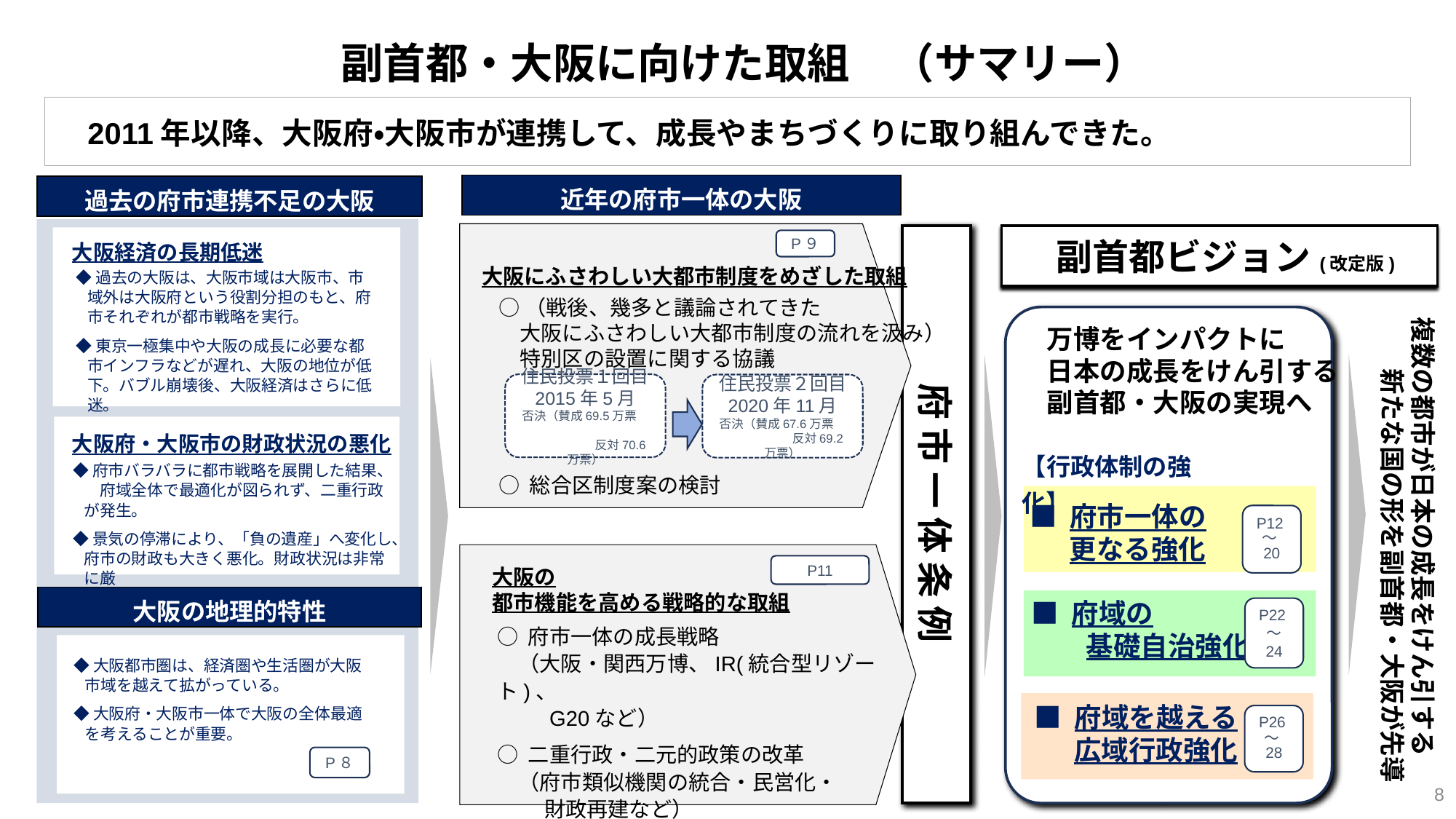

副首都・大阪に向けた取組　（サマリー）

2011年以降、大阪府・大阪市が連携して、成長やまちづくりに取り組んできた。
| 近年の府市一体の大阪 |
| --- |
| 過去の府市連携不足の大阪 |
| --- |
副首都ビジョン(改定版)

大阪経済の長期低迷

P９
大阪にふさわしい大都市制度をめざした取組
◆過去の大阪は、大阪市域は大阪市、市域外は大阪府という役割分担のもと、府市それぞれが都市戦略を実行。
◆東京一極集中や大阪の成長に必要な都市インフラなどが遅れ、大阪の地位が低下。バブル崩壊後、大阪経済はさらに低迷。
府 市 一 体 条 例
○（戦後、幾多と議論されてきた
　大阪にふさわしい大都市制度の流れを汲み）
　特別区の設置に関する協議

○ 総合区制度案の検討
複数の都市が日本の成長をけん引する
　　新たな国の形を副首都・大阪が先導

万博をインパクトに
日本の成長をけん引する
副首都・大阪の実現へ
住民投票１回目
2015年5月
否決（賛成69.5万票　　　
　　　　　　反対70.6万票）
住民投票２回目
2020年11月
否決（賛成67.6万票　
　　　　　　反対69.2万票）

大阪府・大阪市の財政状況の悪化

【行政体制の強化】
◆府市バラバラに都市戦略を展開した結果、　府域全体で最適化が図られず、二重行政が発生。
◆景気の停滞により、「負の遺産」へ変化し、府市の財政も大きく悪化。財政状況は非常に厳
しい状態。

■ 府市一体の
　  更なる強化
P12～20

P11
大阪の
都市機能を高める戦略的な取組
| 大阪の地理的特性 |
| --- |

■ 府域の
　　基礎自治強化
P22～
24
○ 府市一体の成長戦略　　
　（大阪・関西万博、IR(統合型リゾート)、
　　 G20など）
○ 二重行政・二元的政策の改革
　（府市類似機関の統合・民営化・
　　 財政再建など）

◆大阪都市圏は、経済圏や生活圏が大阪市域を越えて拡がっている。
◆大阪府・大阪市一体で大阪の全体最適を考えることが重要。

■ 府域を越える
　  広域行政強化
P26～28
P８
8